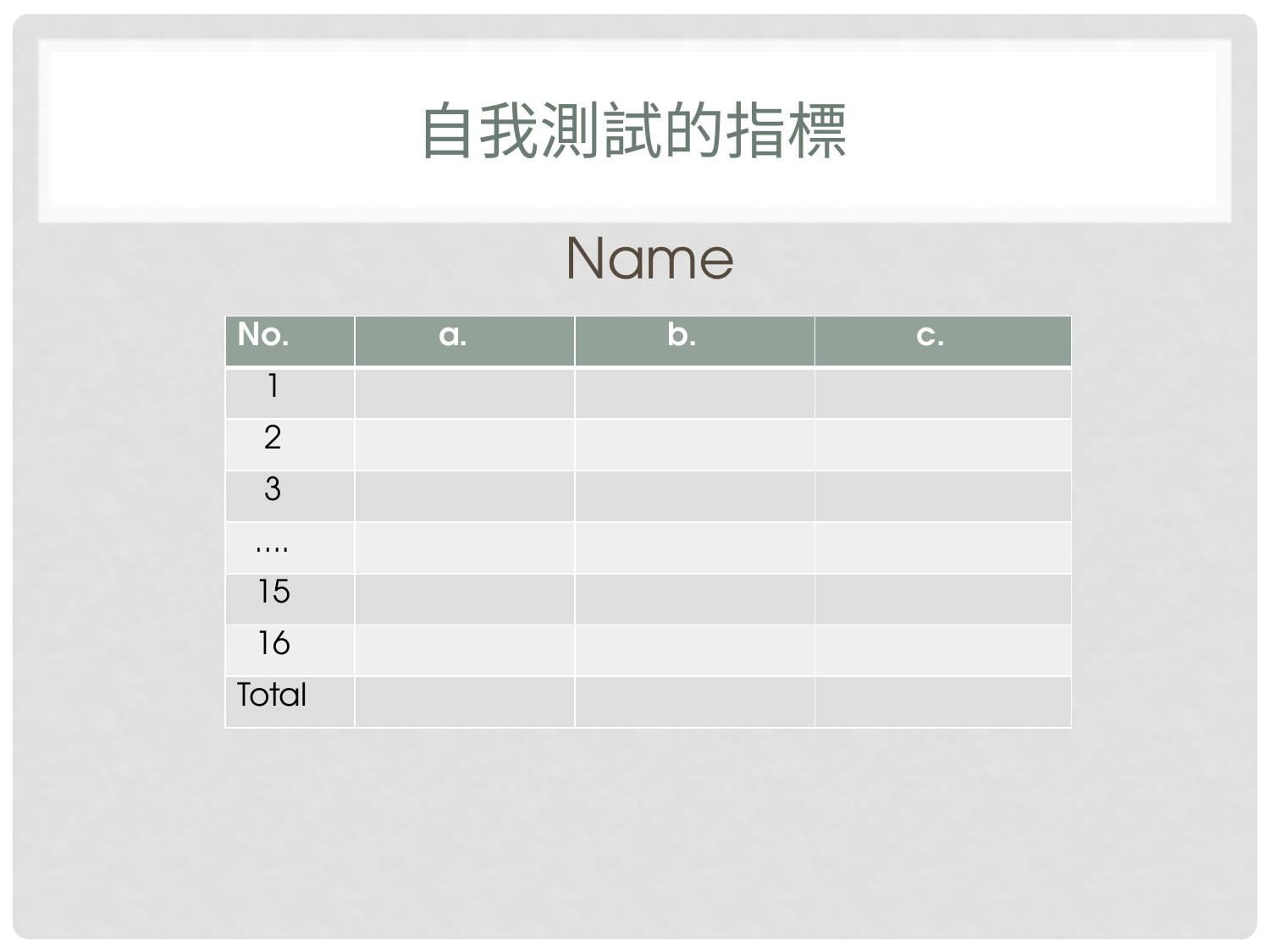

# 自我測試的指標
Name

| No. | a. | b. | c. |
| --- | --- | --- | --- |
| 1 |  |  |  |
| 2 |  |  |  |
| 3 |  |  |  |
| …. |  |  |  |
| 15 |  |  |  |
| 16 |  |  |  |
| Total |  |  |  |